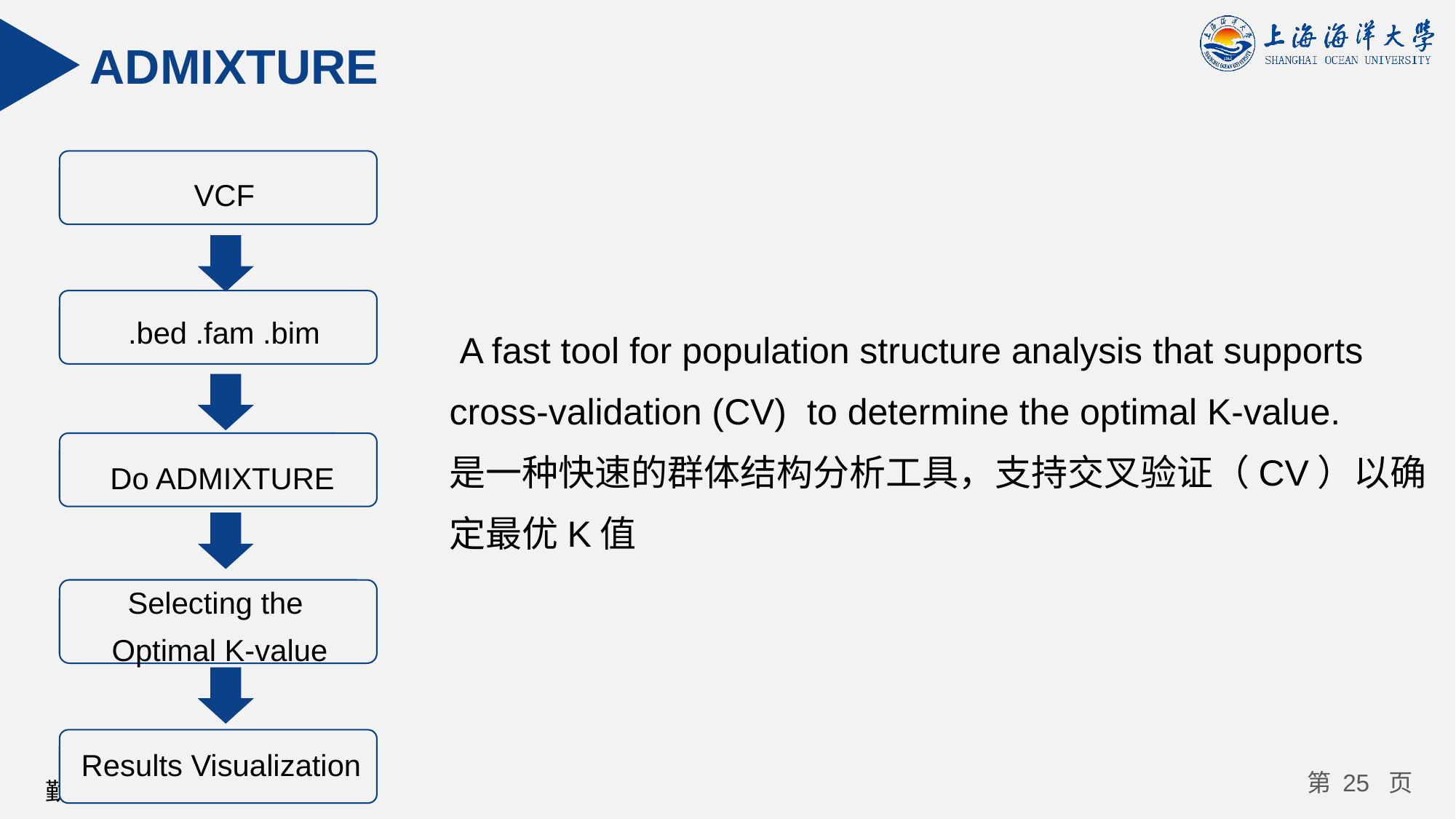

ADMIXTURE

VCF

.bed .fam .bim

Do ADMIXTURE

Selecting the
Optimal K‑value

Results Visualization
 A fast tool for population structure analysis that supports cross‑validation (CV)  to determine the optimal K‑value.
是一种快速的群体结构分析工具，支持交叉验证（CV）以确定最优K值